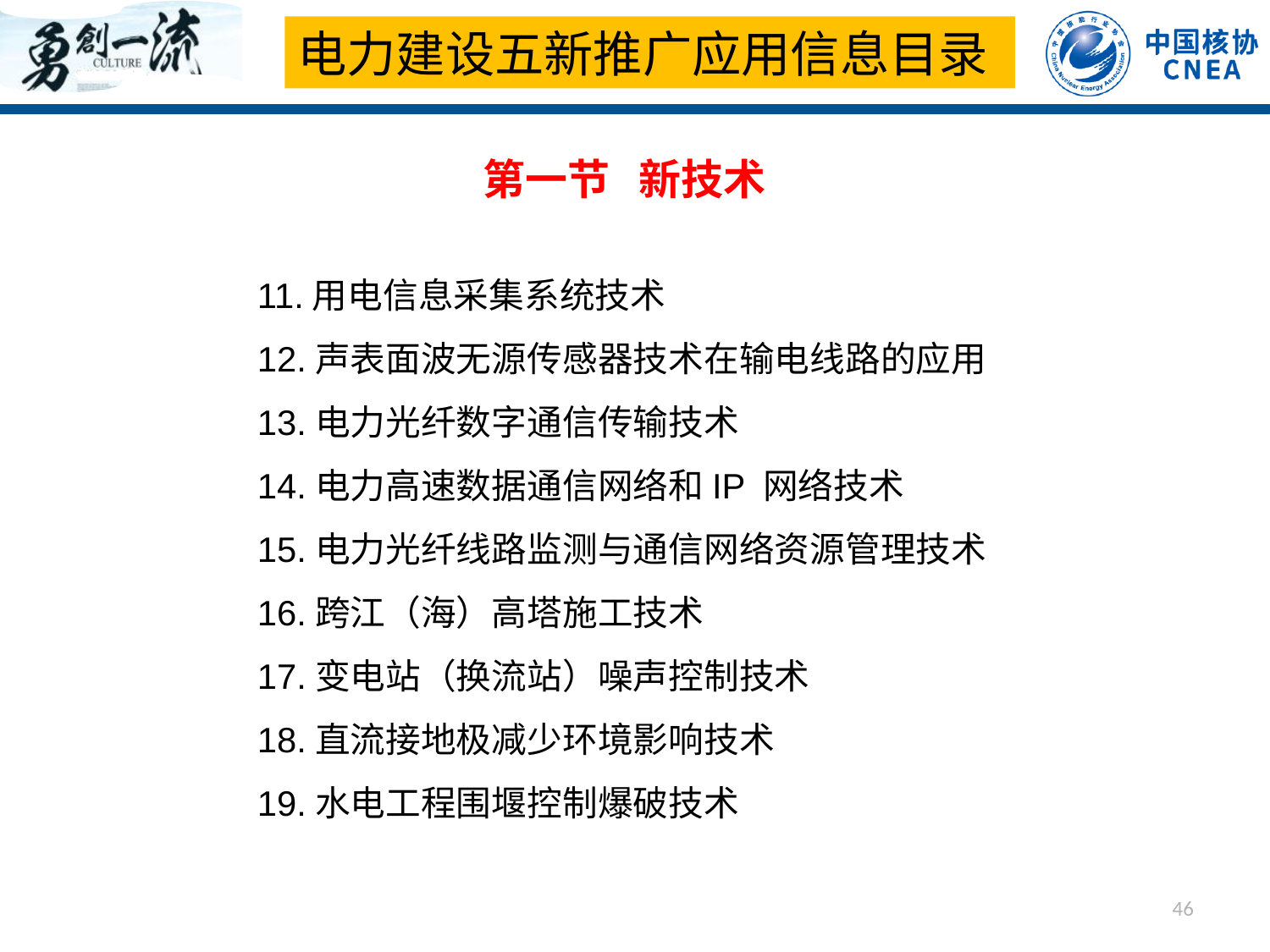

电力建设五新推广应用信息目录
第一节   新技术
11.用电信息采集系统技术
12.声表面波无源传感器技术在输电线路的应用
13.电力光纤数字通信传输技术
14.电力高速数据通信网络和IP 网络技术
15.电力光纤线路监测与通信网络资源管理技术
16.跨江（海）高塔施工技术
17.变电站（换流站）噪声控制技术
18.直流接地极减少环境影响技术
19.水电工程围堰控制爆破技术
46